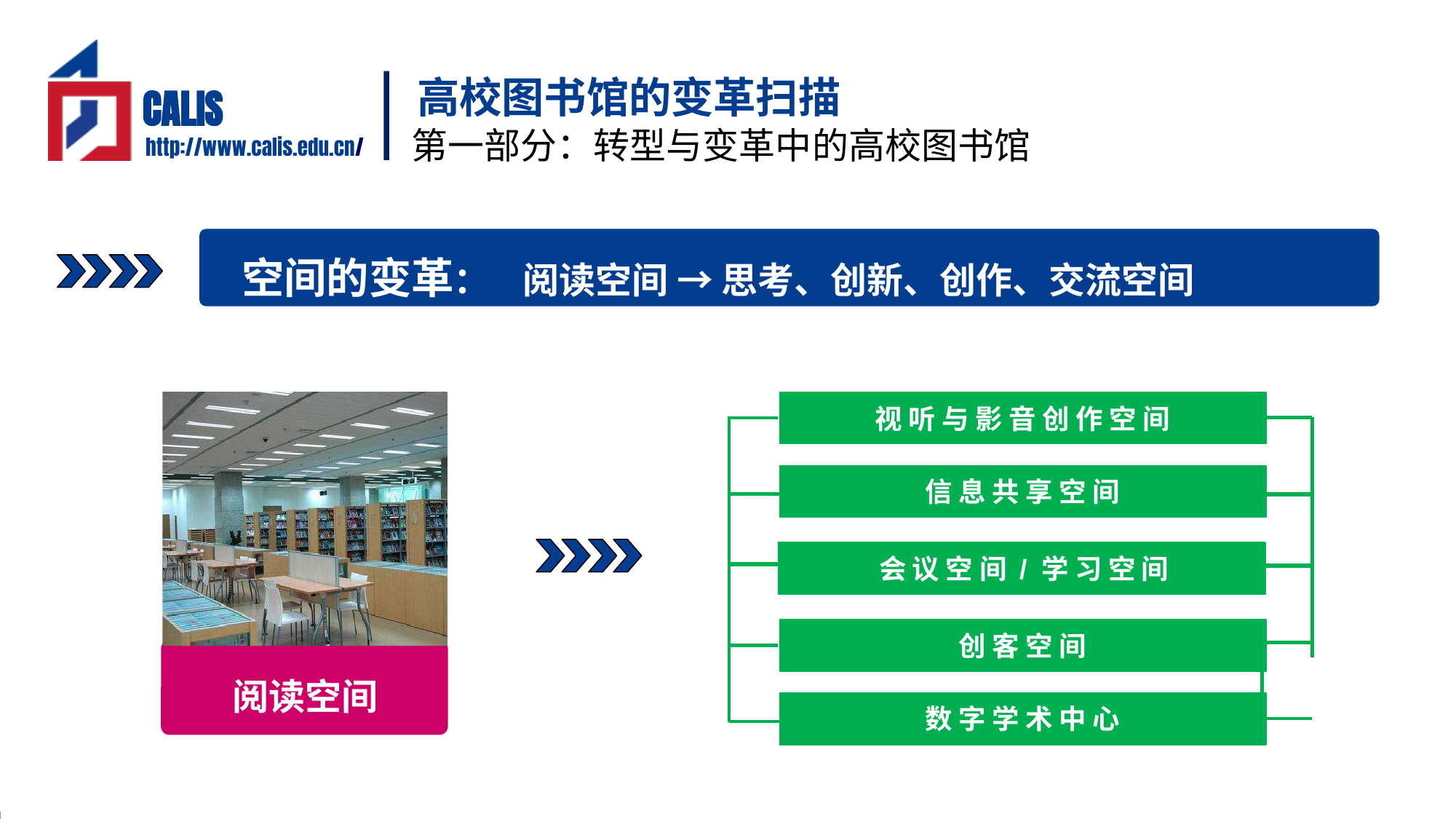

高校图书馆的变革扫描
第一部分：转型与变革中的高校图书馆
  空间的变革：    阅读空间 → 思考、创新、创作、交流空间

视 听 与 影 音 创 作 空 间

信 息 共 享 空 间

会 议 空 间 / 学 习 空 间

创 客 空 间

数 字 学 术 中 心

阅读空间